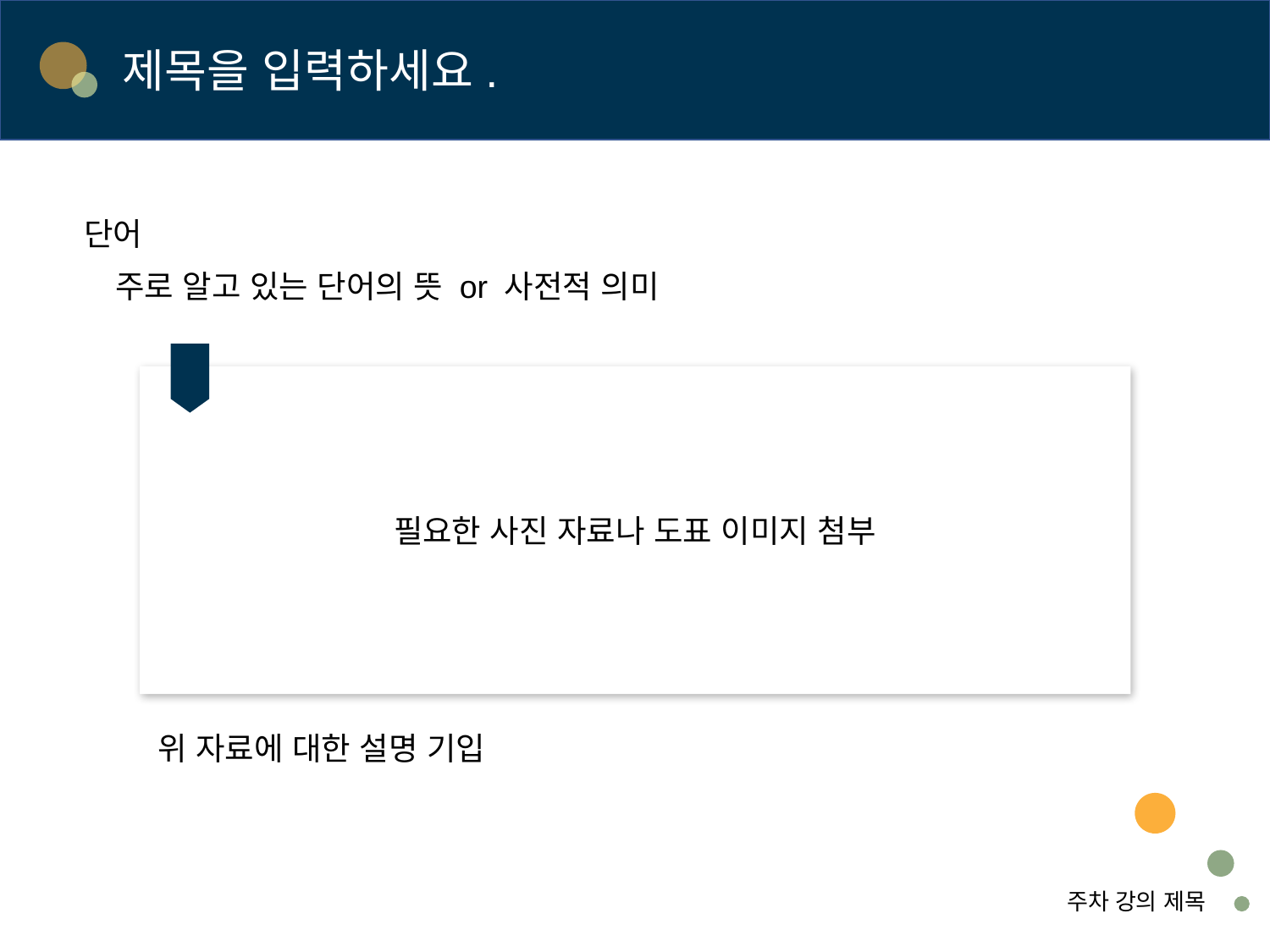

# 제목을 입력하세요.

단어
주로 알고 있는 단어의 뜻 or 사전적 의미

필요한 사진 자료나 도표 이미지 첨부
위 자료에 대한 설명 기입

주차 강의 제목